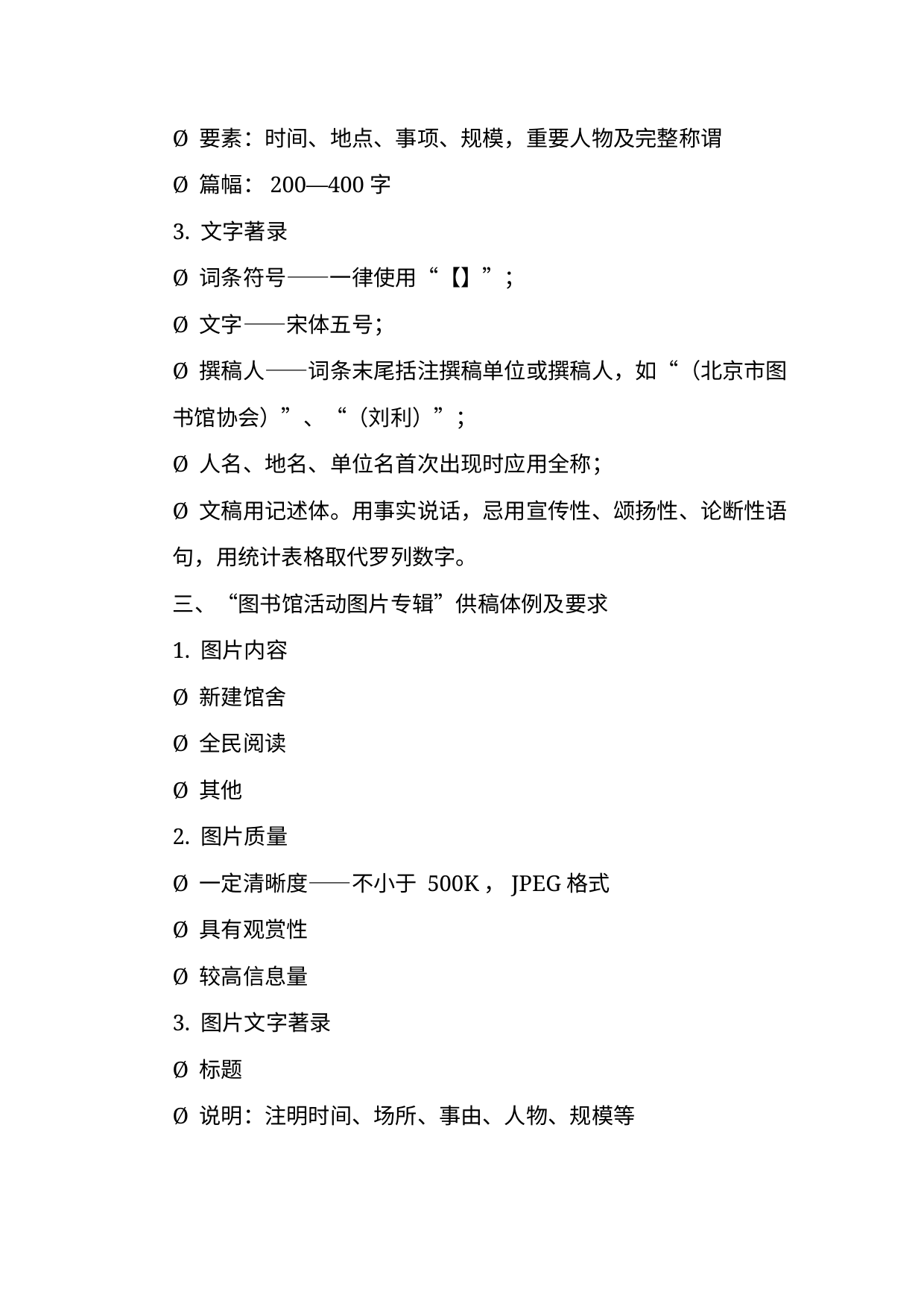

Ø要素：时间、地点、事项、规模，重要人物及完整称谓
Ø篇幅：200—400字
3. 文字著录
Ø词条符号——一律使用“【】”；
Ø文字——宋体五号；
Ø撰稿人——词条末尾括注撰稿单位或撰稿人，如“（北京市图
书馆协会）”、“（刘利）”；
Ø人名、地名、单位名首次出现时应用全称；
Ø文稿用记述体。用事实说话，忌用宣传性、颂扬性、论断性语
句，用统计表格取代罗列数字。
三、“图书馆活动图片专辑”供稿体例及要求
1. 图片内容
Ø新建馆舍
Ø全民阅读
Ø其他
2. 图片质量
Ø一定清晰度——不小于 500K，JPEG格式
Ø具有观赏性
Ø较高信息量
3. 图片文字著录
Ø标题
Ø说明：注明时间、场所、事由、人物、规模等